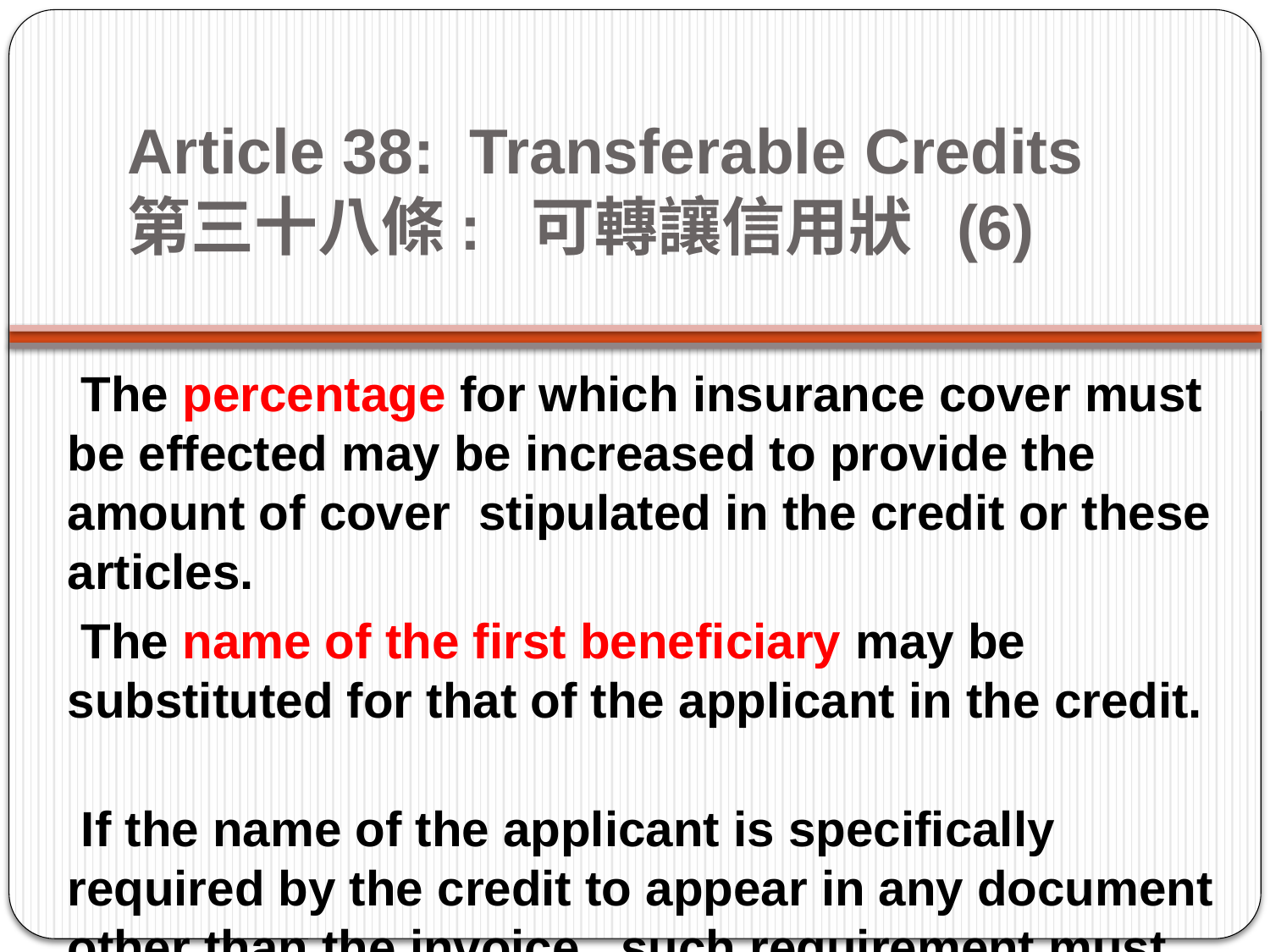

# Article 38:  Transferable Credits   第三十八條:  可轉讓信用狀  (6)
 The percentage for which insurance cover must be effected may be increased to provide the amount of cover  stipulated in the credit or these articles.
 The name of the first beneficiary may be substituted for that of the applicant in the credit.
 If the name of the applicant is specifically required by the credit to appear in any document other than the invoice,  such requirement must be reflected in the transferred credit.